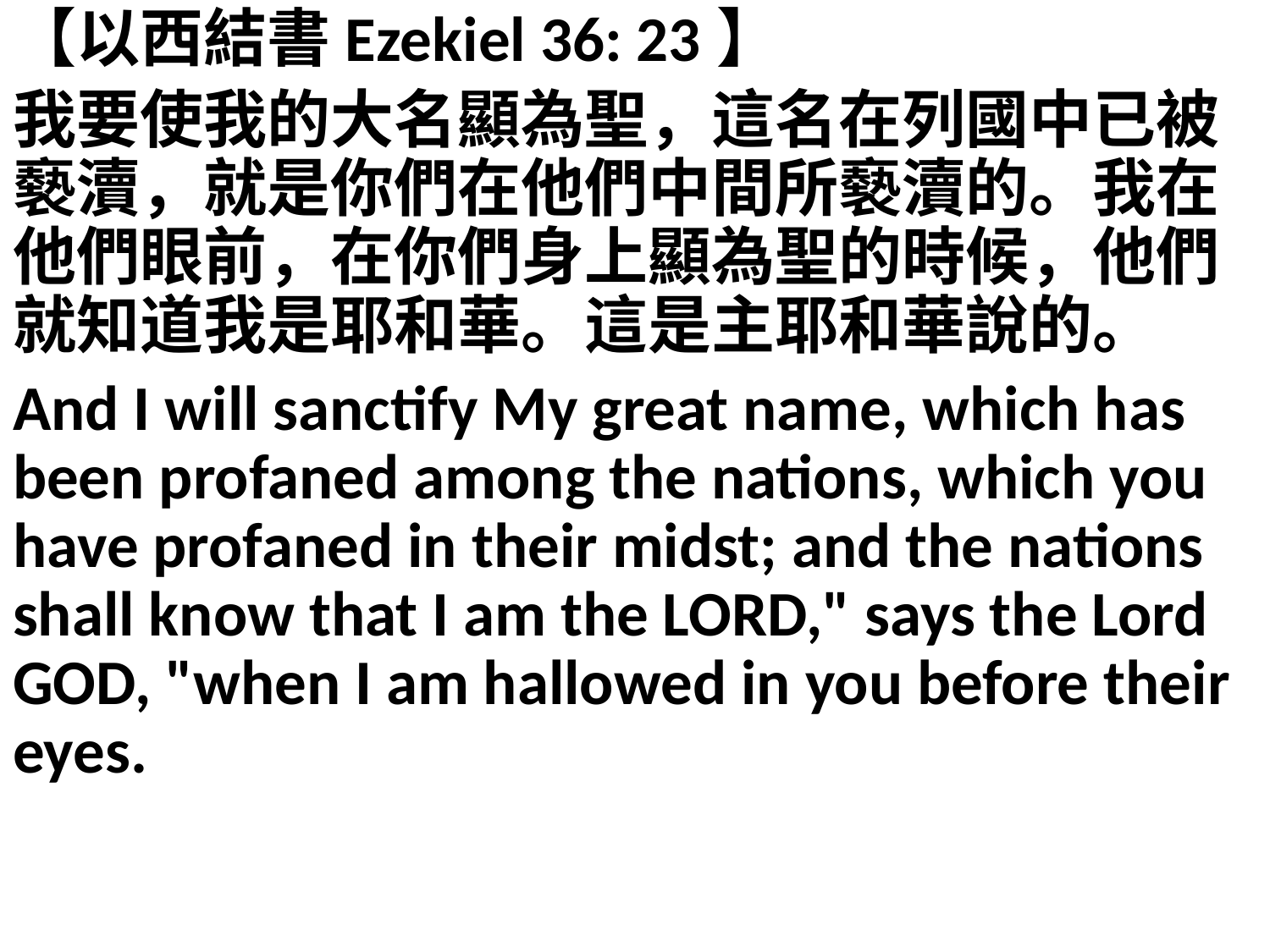

【以西結書Ezekiel 36: 23】
我要使我的大名顯為聖，這名在列國中已被褻瀆，就是你們在他們中間所褻瀆的。我在他們眼前，在你們身上顯為聖的時候，他們就知道我是耶和華。這是主耶和華說的。
And I will sanctify My great name, which has been profaned among the nations, which you have profaned in their midst; and the nations shall know that I am the LORD," says the Lord GOD, "when I am hallowed in you before their eyes.